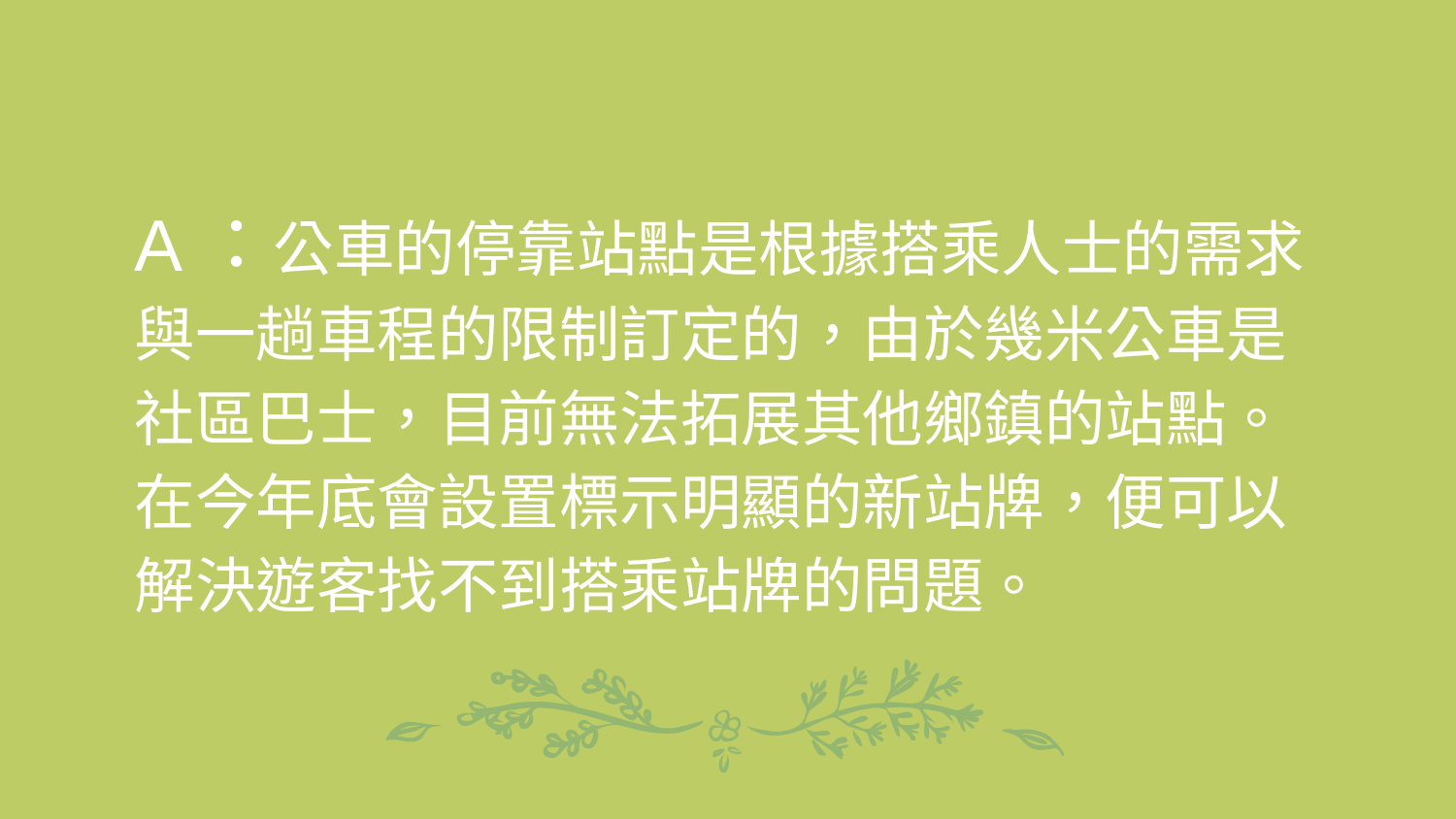

A：公車的停靠站點是根據搭乘人士的需求與一趟車程的限制訂定的，由於幾米公車是社區巴士，目前無法拓展其他鄉鎮的站點。在今年底會設置標示明顯的新站牌，便可以解決遊客找不到搭乘站牌的問題。